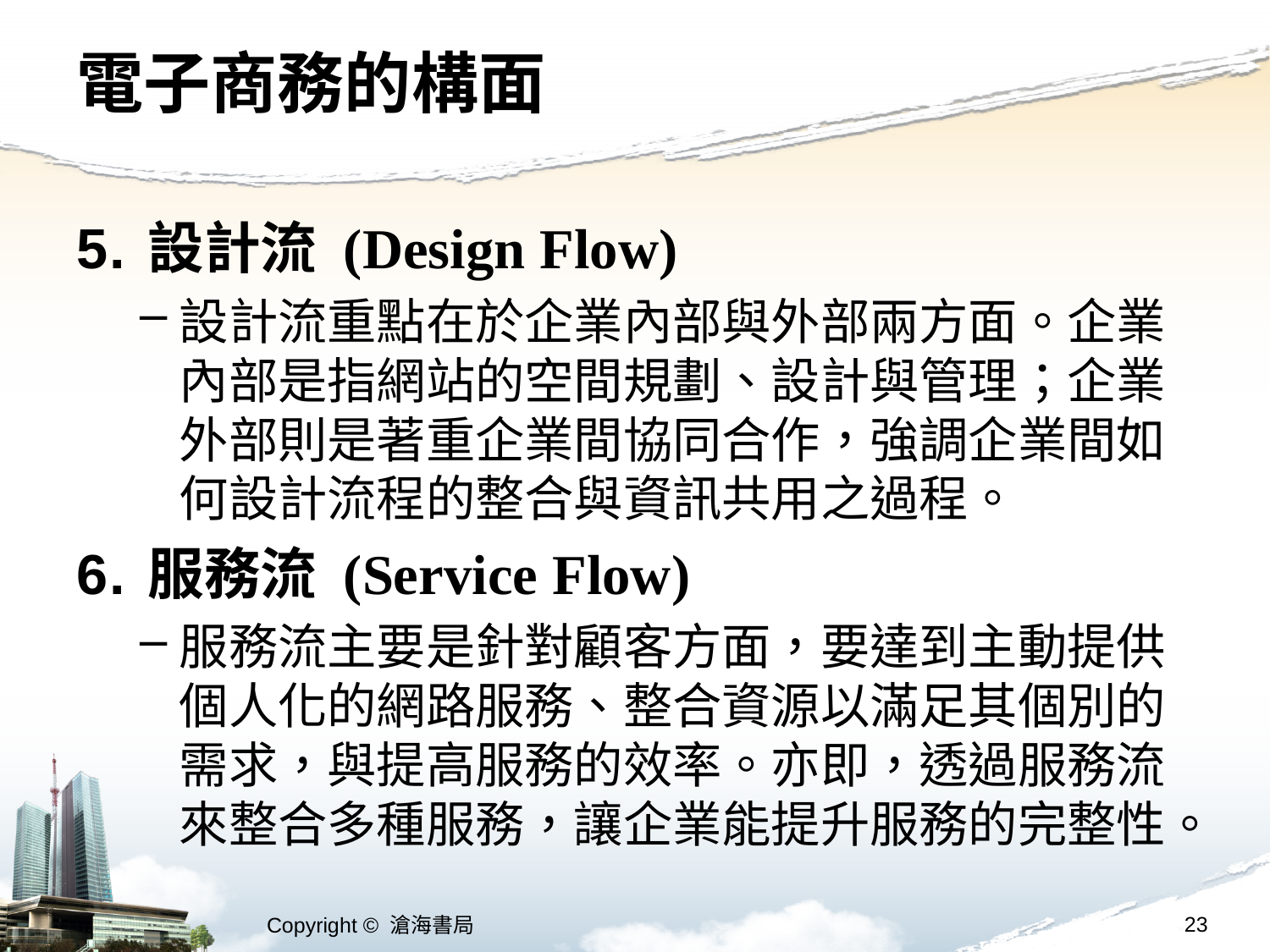

# 電子商務的構面
設計流 (Design Flow)
設計流重點在於企業內部與外部兩方面。企業內部是指網站的空間規劃、設計與管理；企業外部則是著重企業間協同合作，強調企業間如何設計流程的整合與資訊共用之過程。
服務流 (Service Flow)
服務流主要是針對顧客方面，要達到主動提供個人化的網路服務、整合資源以滿足其個別的需求，與提高服務的效率。亦即，透過服務流來整合多種服務，讓企業能提升服務的完整性。
23
Copyright © 滄海書局